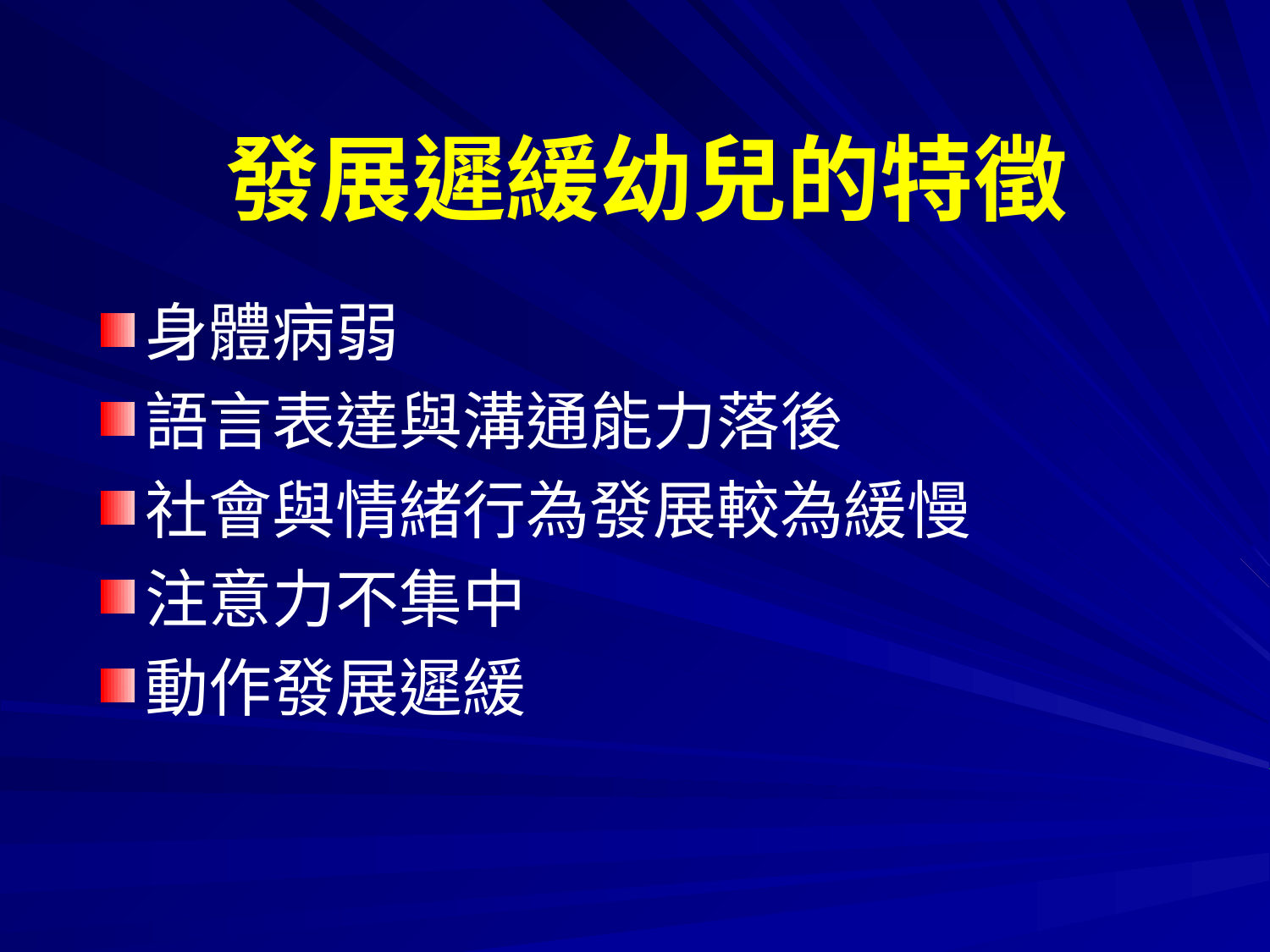

# 發展遲緩幼兒的特徵
身體病弱
語言表達與溝通能力落後
社會與情緒行為發展較為緩慢
注意力不集中
動作發展遲緩